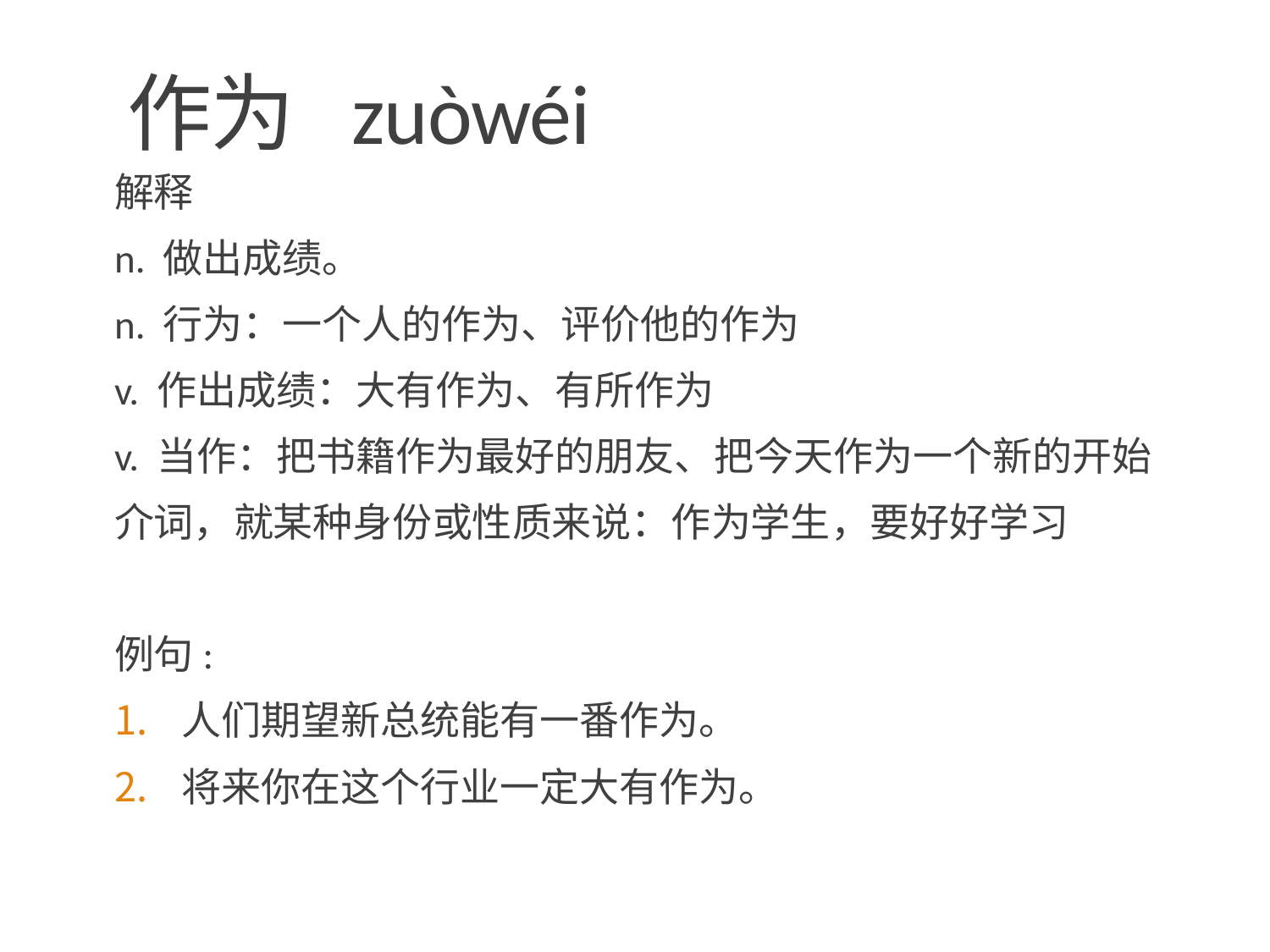

# 作为  zuòwéi
解释
n. 做出成绩。
n. 行为：一个人的作为、评价他的作为
v. 作出成绩：大有作为、有所作为
v. 当作：把书籍作为最好的朋友、把今天作为一个新的开始
介词，就某种身份或性质来说：作为学生，要好好学习

例句:
人们期望新总统能有一番作为。
将来你在这个行业一定大有作为。